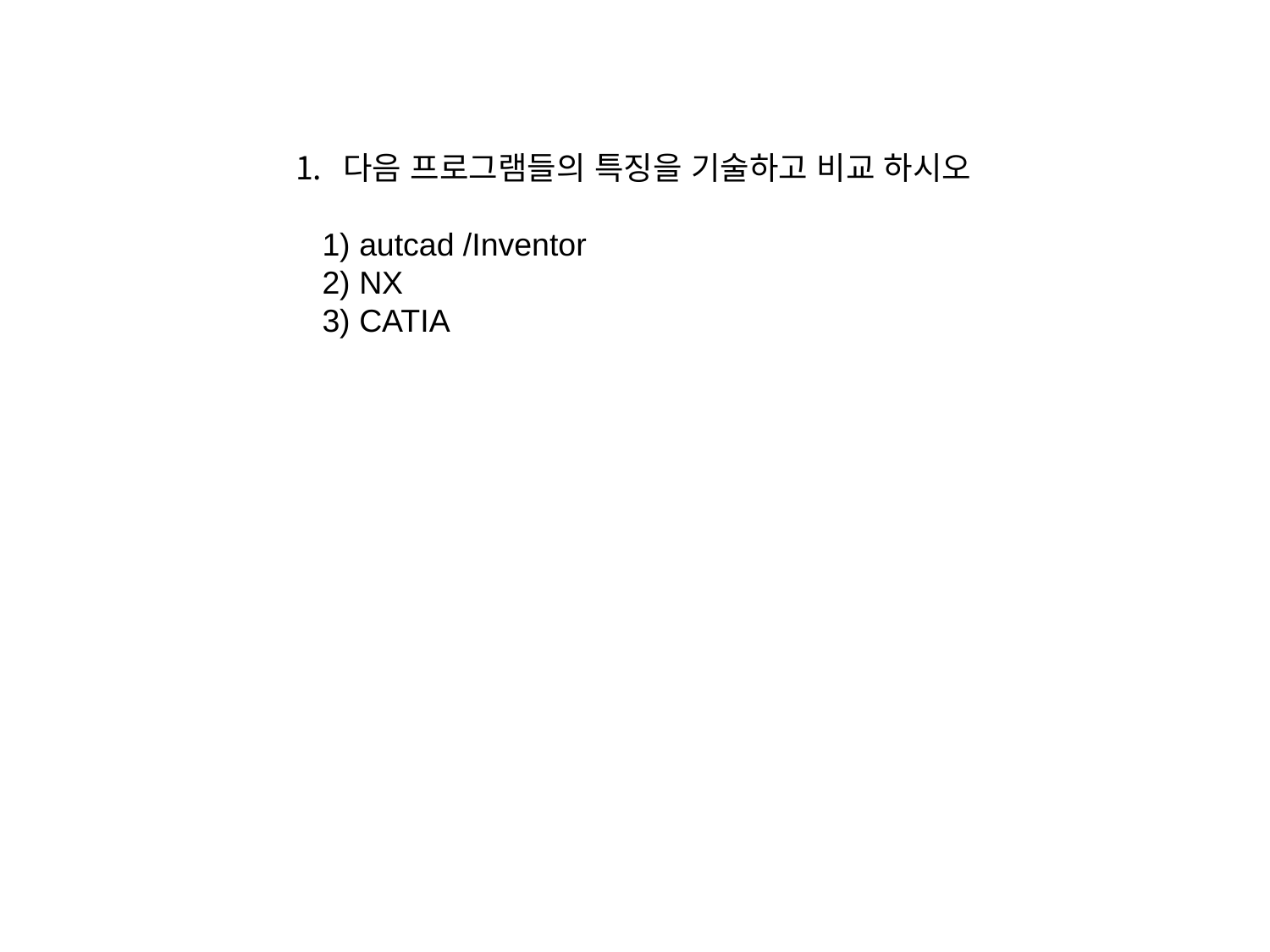

다음 프로그램들의 특징을 기술하고 비교 하시오

   1) autcad /Inventor
   2) NX
   3) CATIA